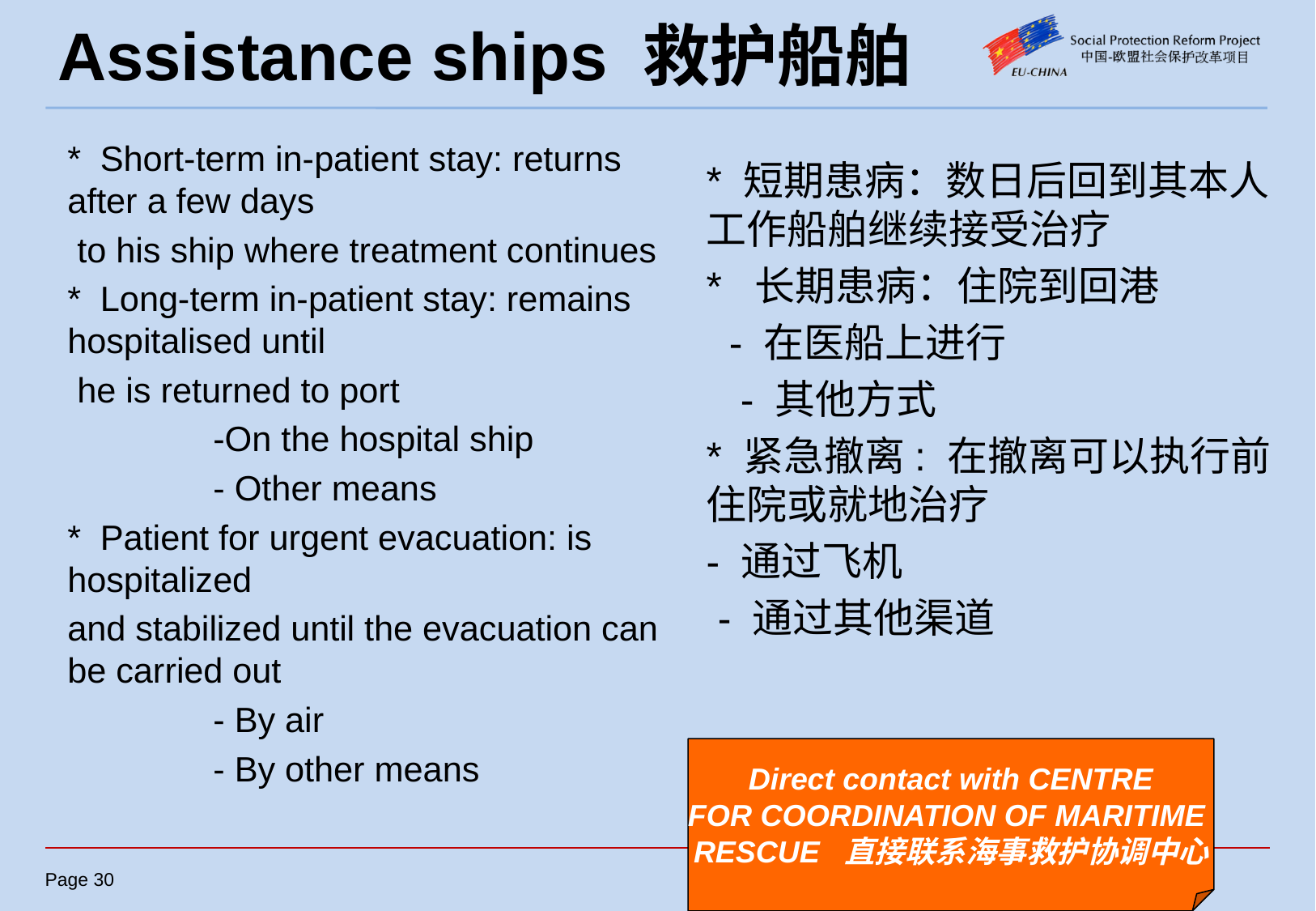

# Assistance ships 救护船舶
*  Short-term in-patient stay: returns after a few days
 to his ship where treatment continues
*  Long-term in-patient stay: remains hospitalised until
 he is returned to port
               -On the hospital ship
                              - Other means
*  Patient for urgent evacuation: is hospitalized
and stabilized until the evacuation can be carried out
               - By air
               - By other means

* 短期患病：数日后回到其本人工作船舶继续接受治疗
*  长期患病：住院到回港
  - 在医船上进行
   - 其他方式
* 紧急撤离: 在撤离可以执行前住院或就地治疗
- 通过飞机
 - 通过其他渠道

Direct contact with CENTRE
FOR COORDINATION OF MARITIME
RESCUE  直接联系海事救护协调中心